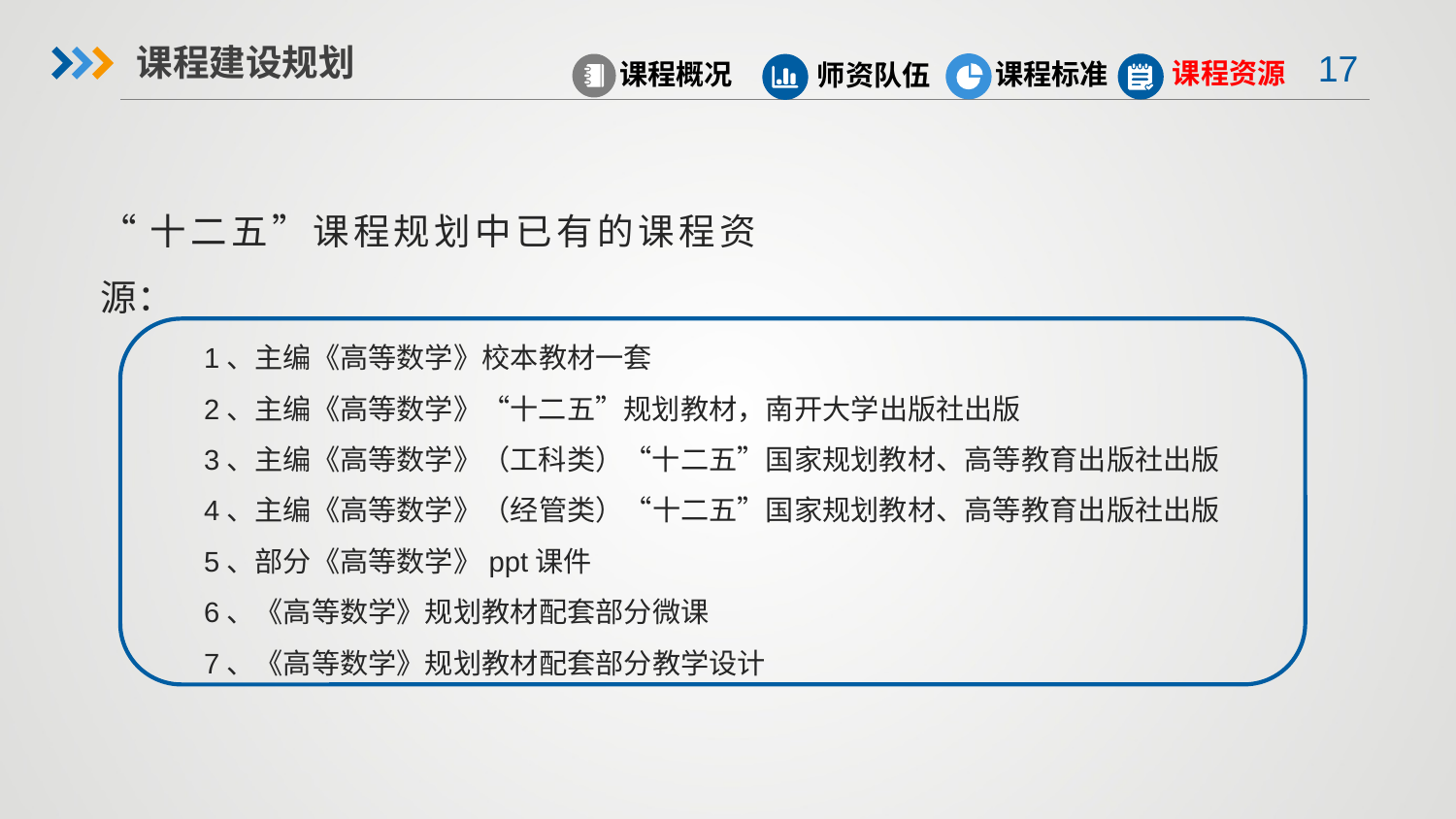

课程建设规划
课程资源
课程概况
课程标准
师资队伍

“十二五”课程规划中已有的课程资源：
1、主编《高等数学》校本教材一套
2、主编《高等数学》“十二五”规划教材，南开大学出版社出版
3、主编《高等数学》（工科类）“十二五”国家规划教材、高等教育出版社出版
4、主编《高等数学》（经管类）“十二五”国家规划教材、高等教育出版社出版
5、部分《高等数学》ppt课件
6、《高等数学》规划教材配套部分微课
7、《高等数学》规划教材配套部分教学设计